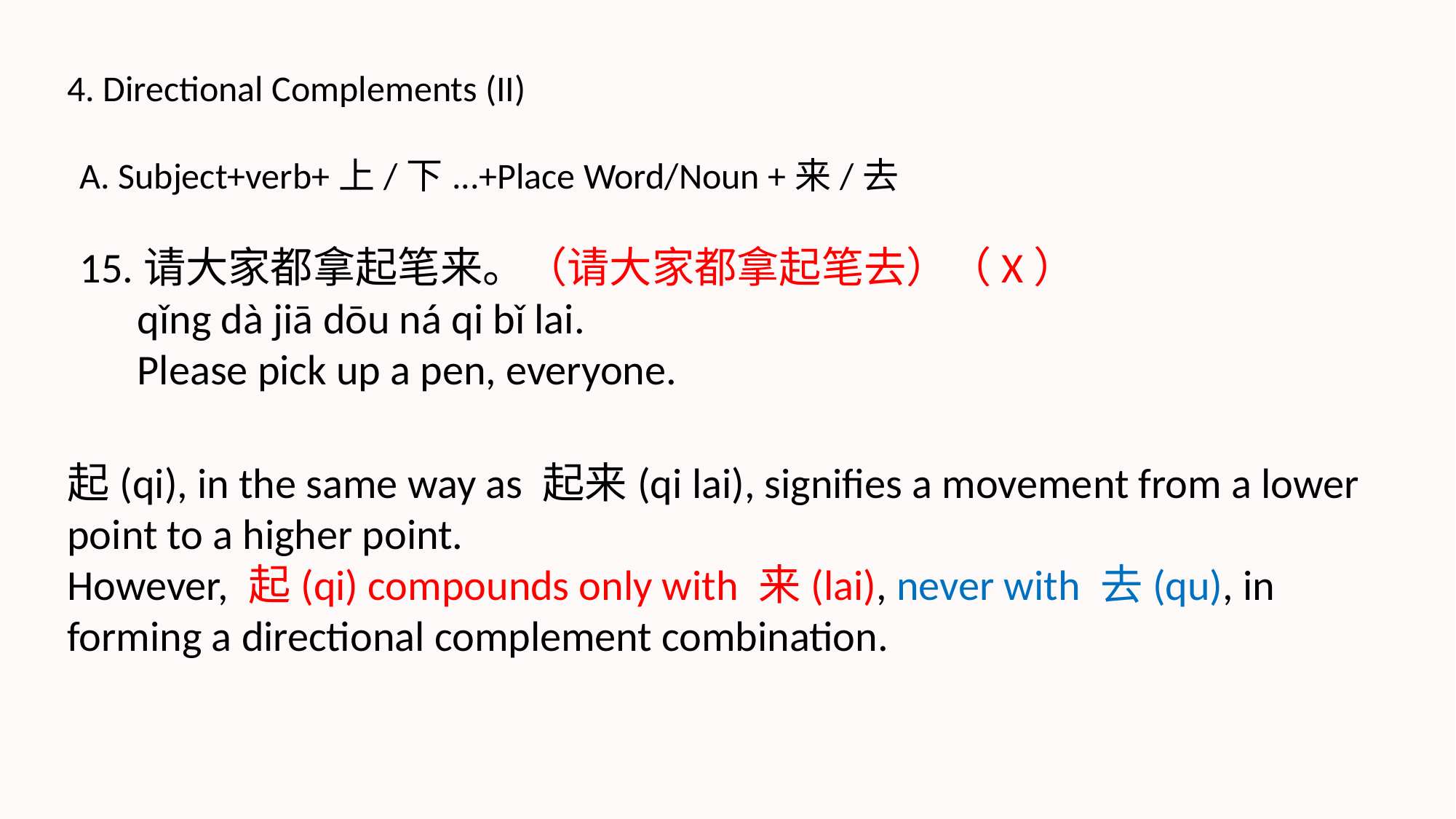

4. Directional Complements (II)
A. Subject+verb+上/下...+Place Word/Noun +来/去
15.请大家都拿起笔来。（请大家都拿起笔去）（X）
      qǐng dà jiā dōu ná qi bǐ lai.
      Please pick up a pen, everyone.
起(qi), in the same way as 起来(qi lai), signifies a movement from a lower point to a higher point.
However, 起(qi) compounds only with 来(lai), never with 去(qu), in forming a directional complement combination.